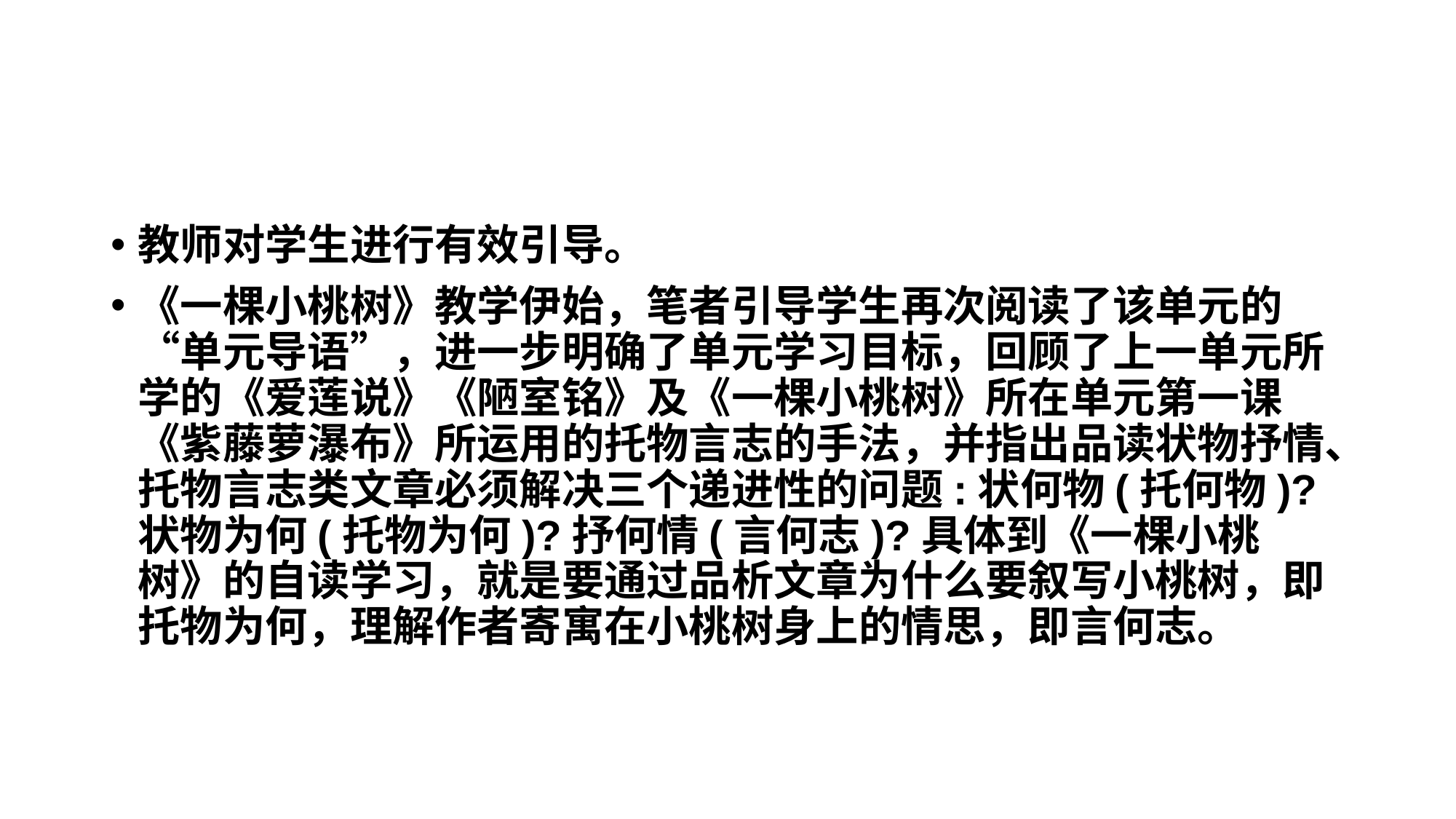

#
教师对学生进行有效引导。
《一棵小桃树》教学伊始，笔者引导学生再次阅读了该单元的“单元导语”，进一步明确了单元学习目标，回顾了上一单元所学的《爱莲说》《陋室铭》及《一棵小桃树》所在单元第一课《紫藤萝瀑布》所运用的托物言志的手法，并指出品读状物抒情、托物言志类文章必须解决三个递进性的问题:状何物(托何物)?状物为何(托物为何)?抒何情(言何志)?具体到《一棵小桃树》的自读学习，就是要通过品析文章为什么要叙写小桃树，即托物为何，理解作者寄寓在小桃树身上的情思，即言何志。